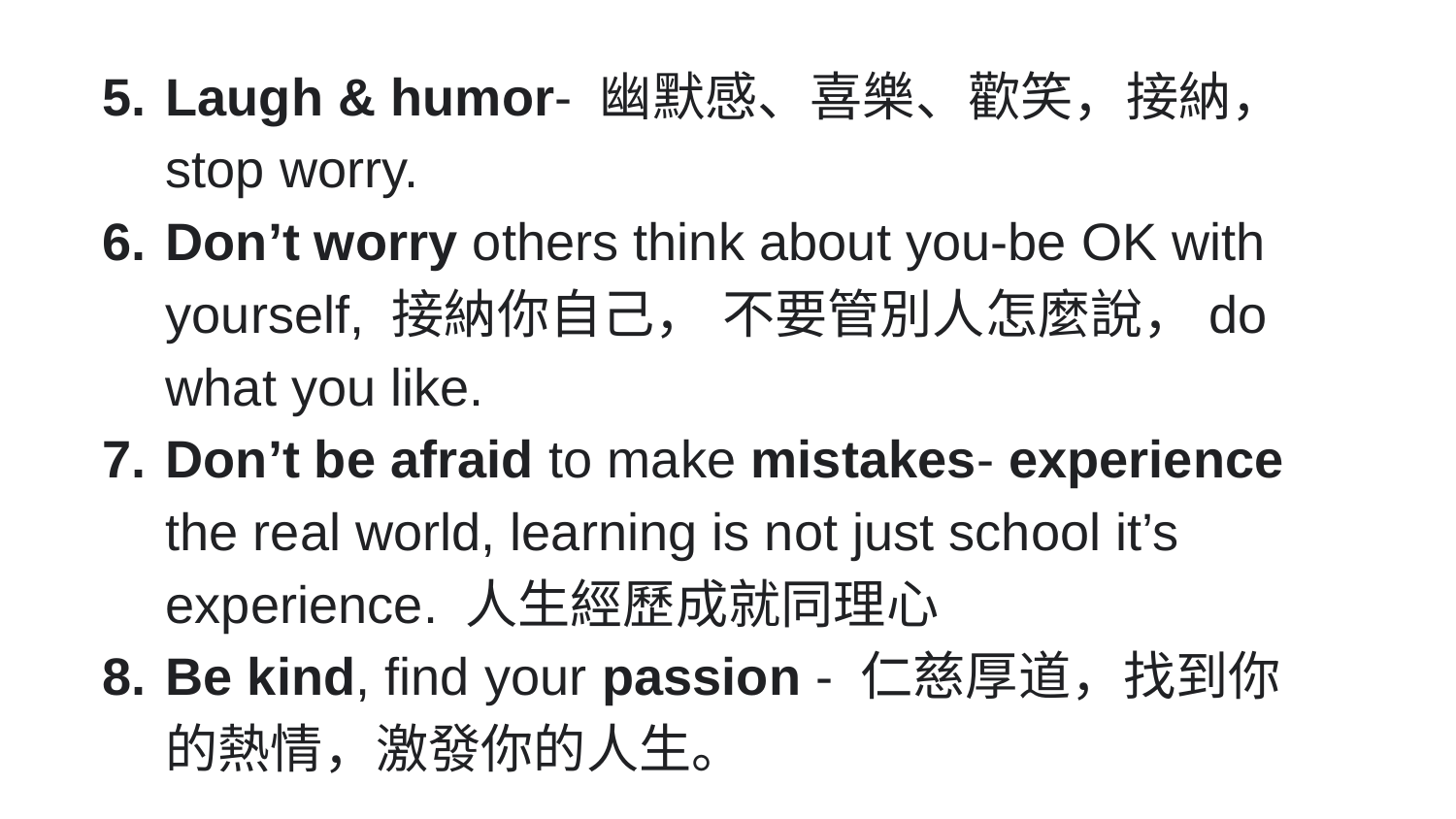

# Laugh & humor- 幽默感、喜樂、歡笑，接納， stop worry.
Don’t worry others think about you-be OK with yourself, 接納你自己， 不要管別人怎麼說，do what you like.
Don’t be afraid to make mistakes- experience the real world, learning is not just school it’s experience. 人生經歷成就同理心
Be kind, find your passion - 仁慈厚道，找到你的熱情，激發你的人生。